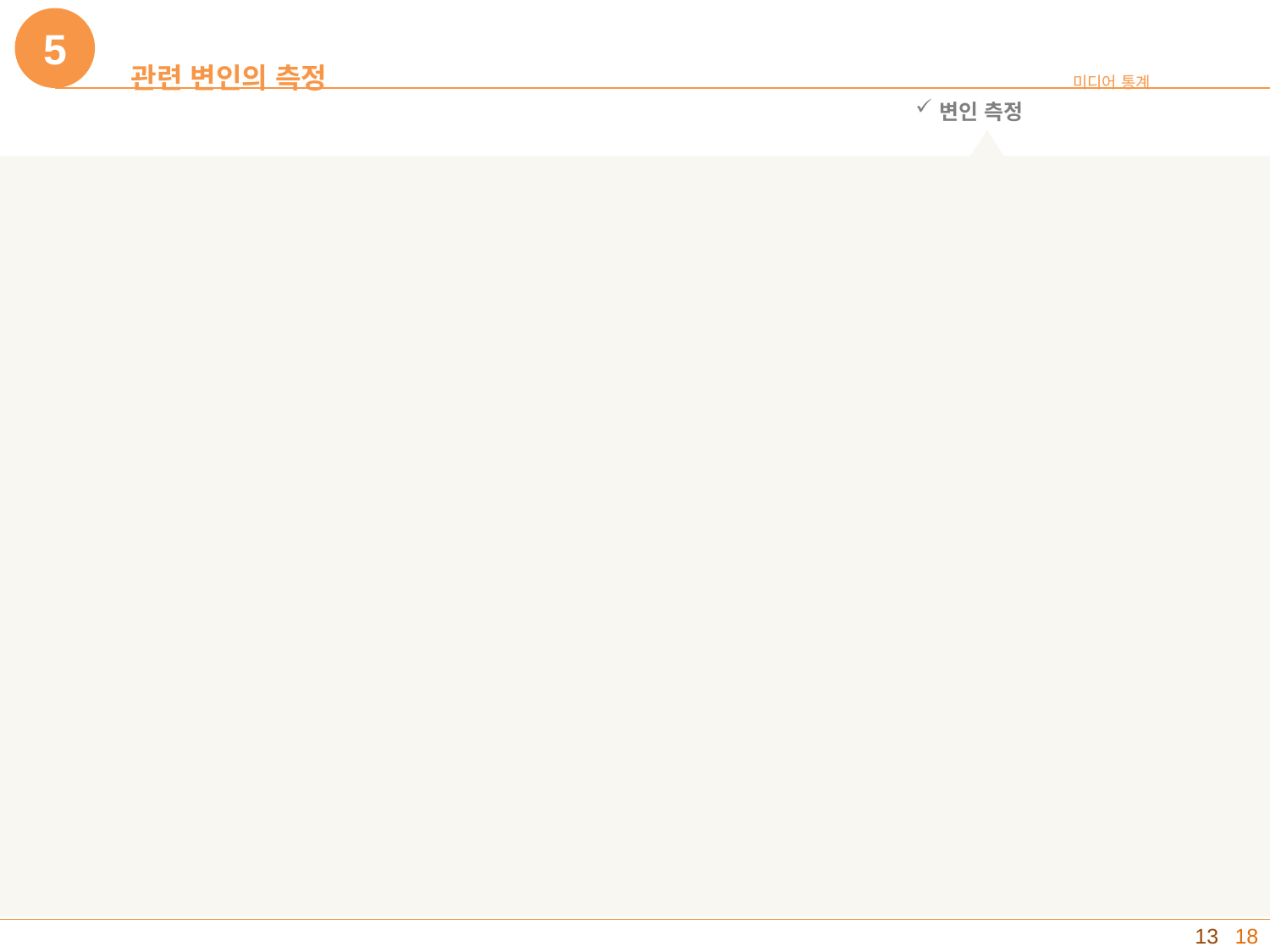

5
관련 변인의 측정
미디어 통계
변인 측정

13
18